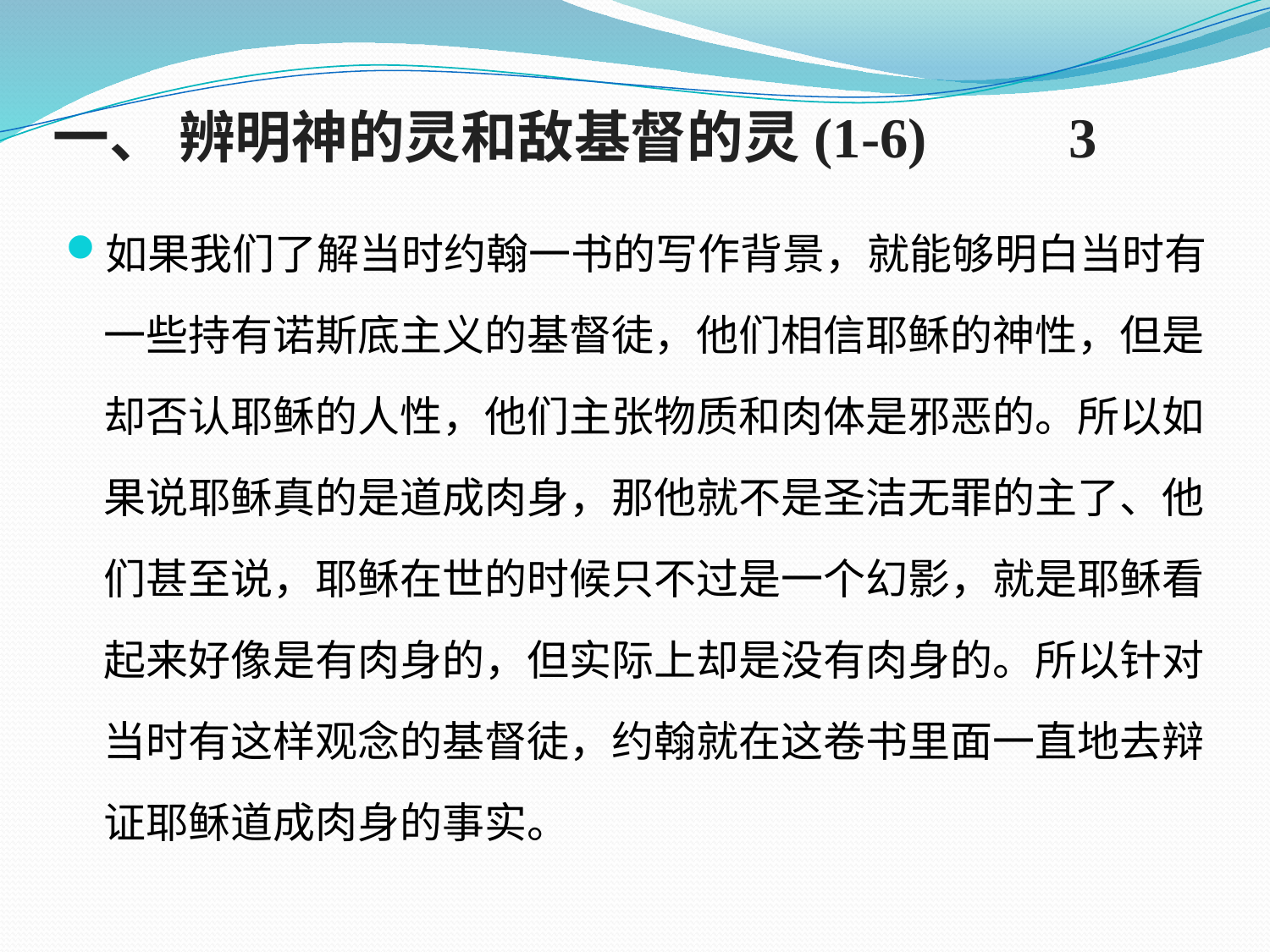

# 一、 辨明神的灵和敌基督的灵(1-6)          3
如果我们了解当时约翰一书的写作背景，就能够明白当时有一些持有诺斯底主义的基督徒，他们相信耶稣的神性，但是却否认耶稣的人性，他们主张物质和肉体是邪恶的。所以如果说耶稣真的是道成肉身，那他就不是圣洁无罪的主了、他们甚至说，耶稣在世的时候只不过是一个幻影，就是耶稣看起来好像是有肉身的，但实际上却是没有肉身的。所以针对当时有这样观念的基督徒，约翰就在这卷书里面一直地去辩证耶稣道成肉身的事实。